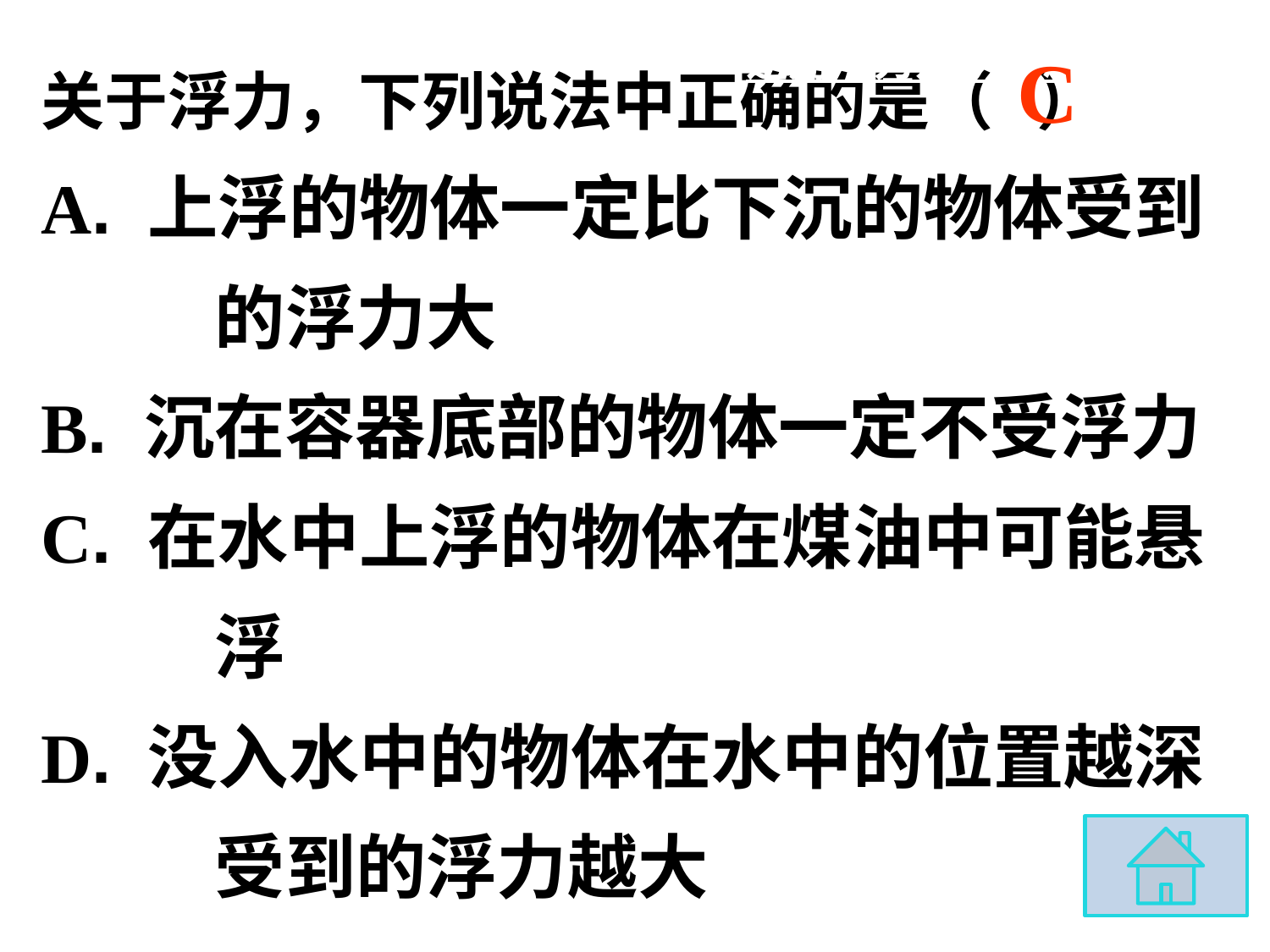

运用浮力知识解决问题
关于浮力，下列说法中正确的是（   ）
A. 上浮的物体一定比下沉的物体受到的浮力大
B. 沉在容器底部的物体一定不受浮力
C. 在水中上浮的物体在煤油中可能悬浮
D. 没入水中的物体在水中的位置越深受到的浮力越大
C